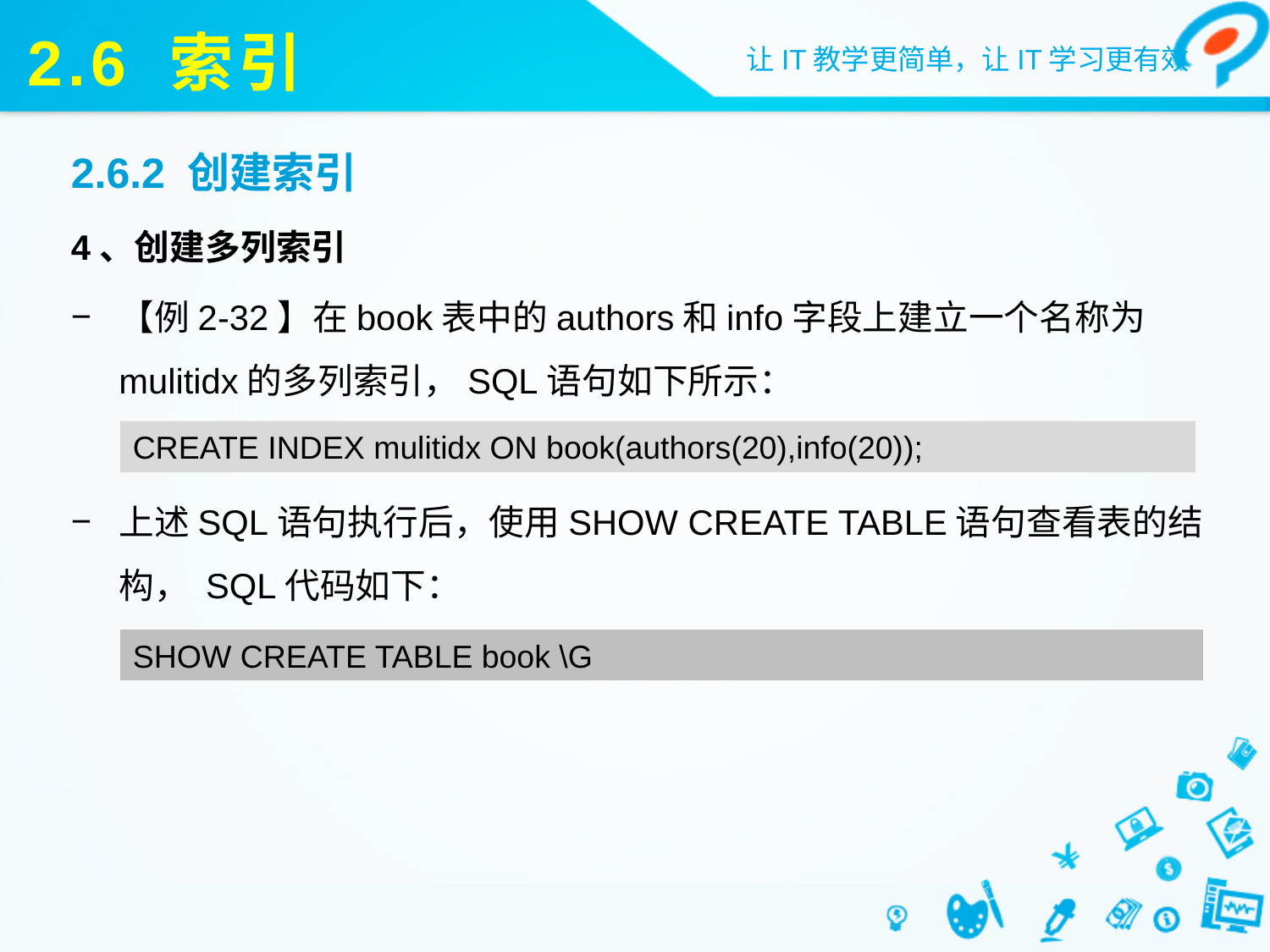

# 2.6 索引
2.6.2 创建索引
4、创建多列索引
【例2-32】在book表中的authors和info字段上建立一个名称为mulitidx的多列索引，SQL语句如下所示：

上述SQL语句执行后，使用SHOW CREATE TABLE语句查看表的结构， SQL代码如下：

CREATE INDEX mulitidx ON book(authors(20),info(20));
SHOW CREATE TABLE book \G